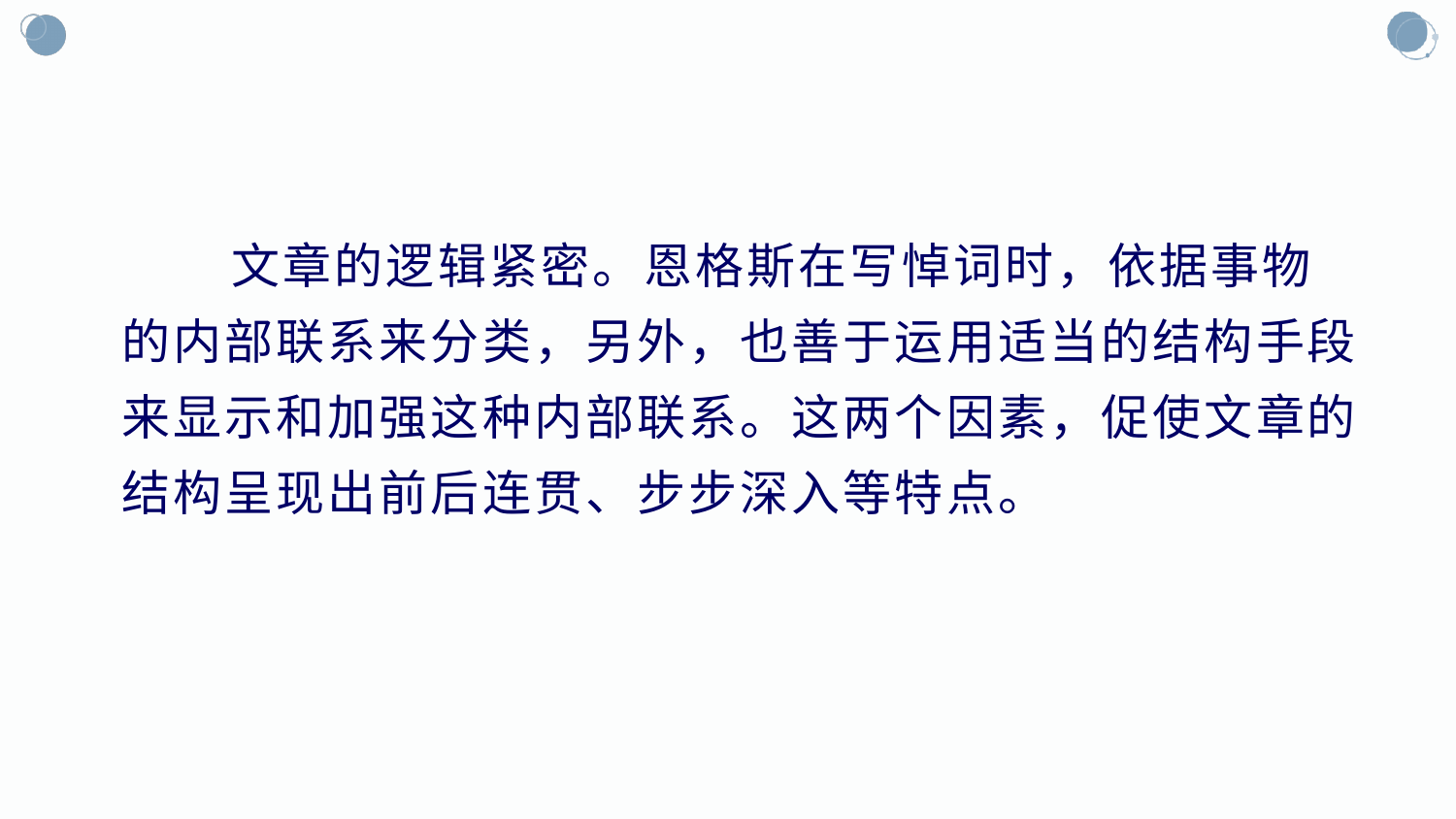

文章的逻辑紧密。恩格斯在写悼词时，依据事物的内部联系来分类，另外，也善于运用适当的结构手段来显示和加强这种内部联系。这两个因素，促使文章的结构呈现出前后连贯、步步深入等特点。